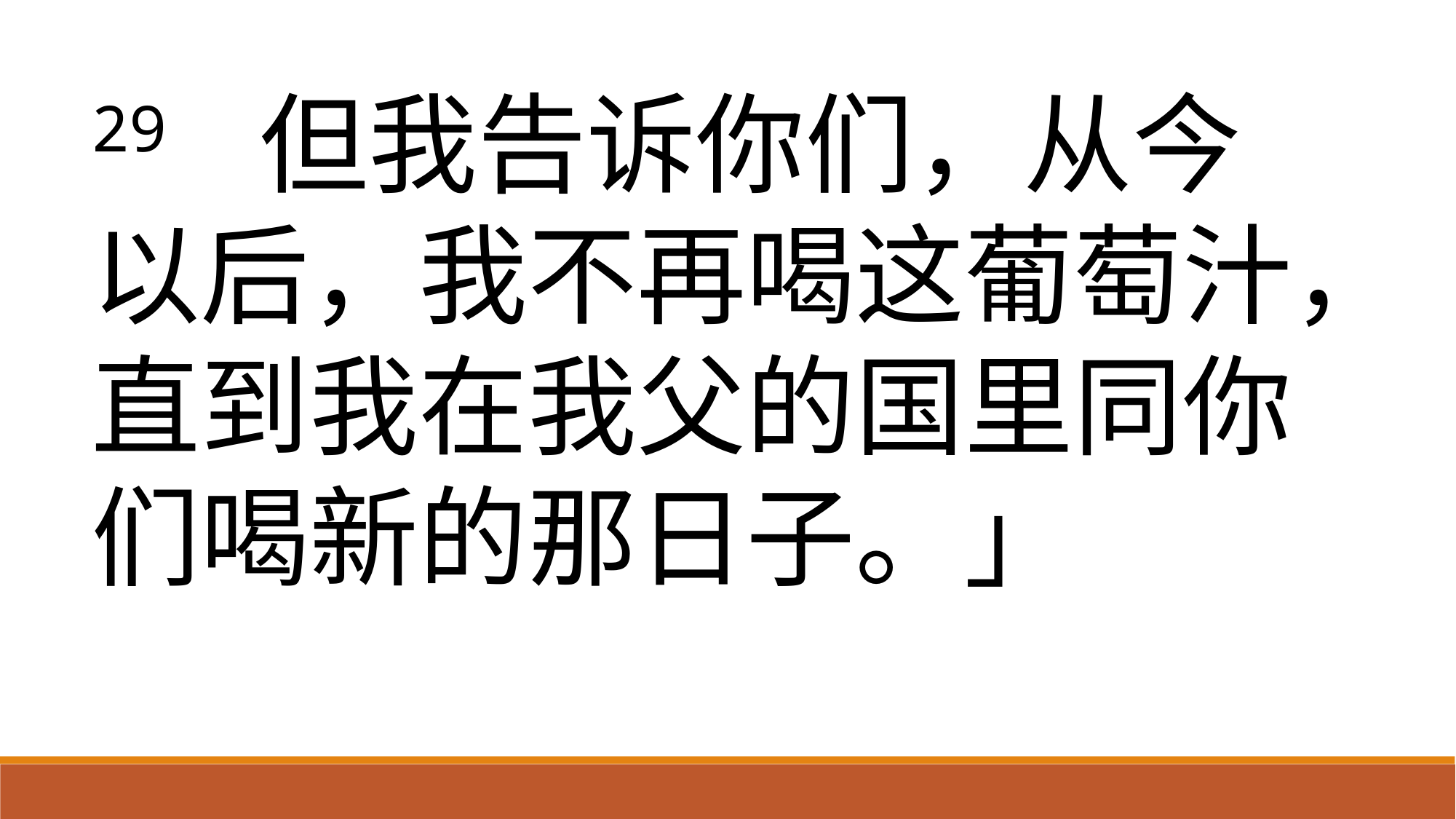

29 但我告诉你们，从今以后，我不再喝这葡萄汁，直到我在我父的国里同你们喝新的那日子。」